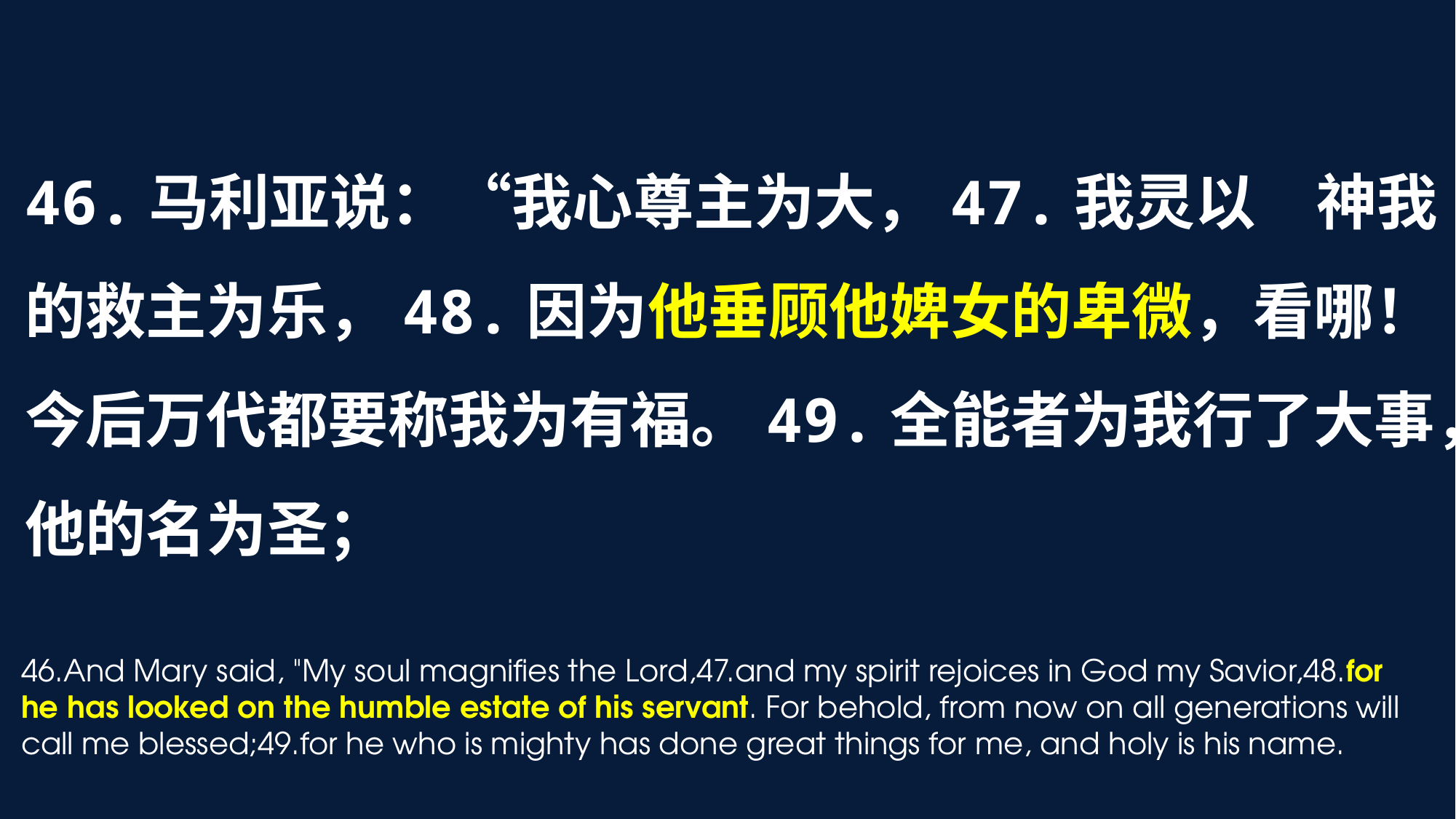

46.马利亚说：“我心尊主为大，47.我灵以　神我的救主为乐，48.因为他垂顾他婢女的卑微，看哪！今后万代都要称我为有福。49.全能者为我行了大事，他的名为圣；
46.And Mary said, "My soul magnifies the Lord,47.and my spirit rejoices in God my Savior,48.for he has looked on the humble estate of his servant. For behold, from now on all generations will call me blessed;49.for he who is mighty has done great things for me, and holy is his name.